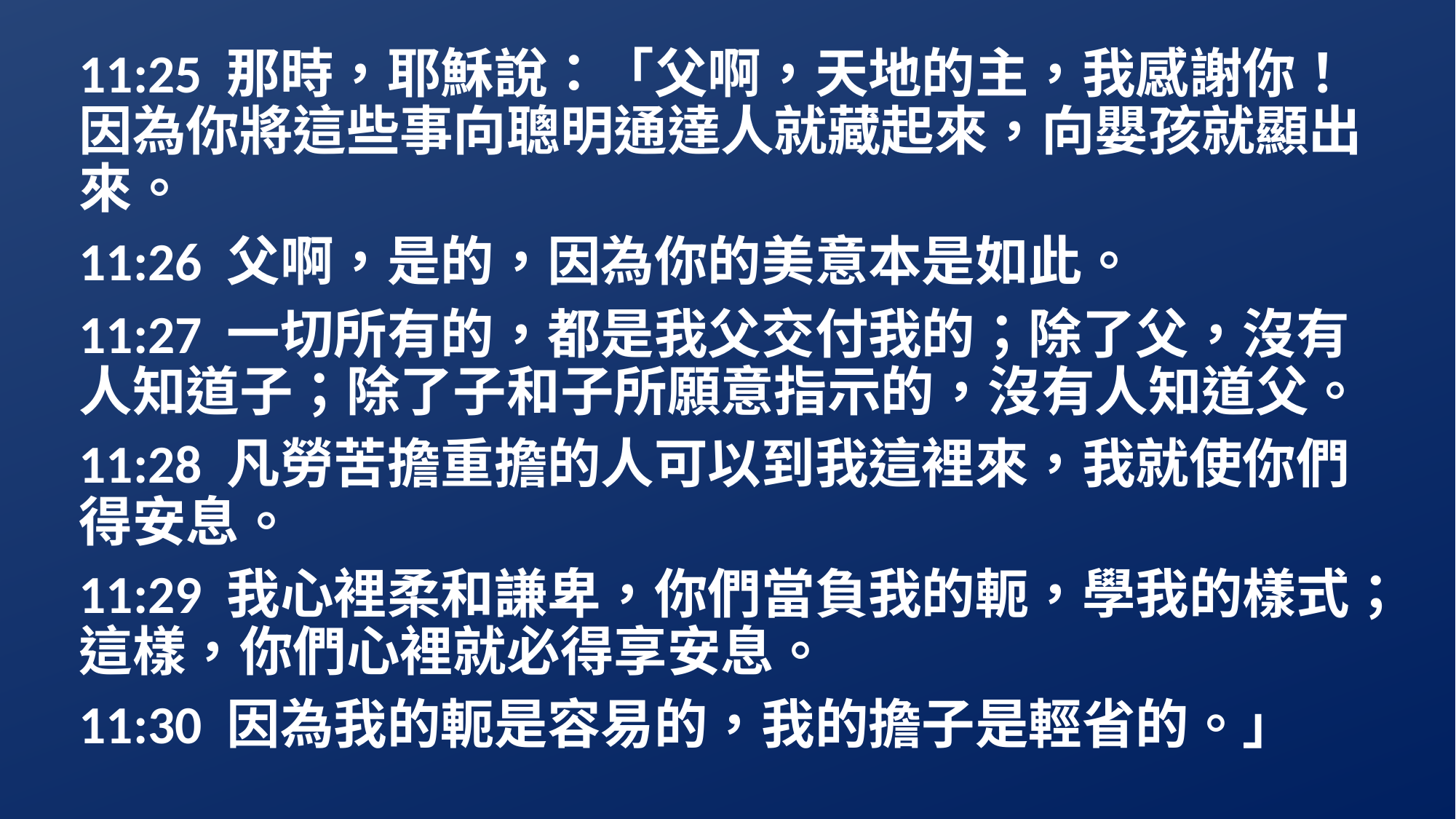

11:25 那時，耶穌說：「父啊，天地的主，我感謝你！因為你將這些事向聰明通達人就藏起來，向嬰孩就顯出來。
11:26 父啊，是的，因為你的美意本是如此。
11:27 一切所有的，都是我父交付我的；除了父，沒有人知道子；除了子和子所願意指示的，沒有人知道父。
11:28 凡勞苦擔重擔的人可以到我這裡來，我就使你們得安息。
11:29 我心裡柔和謙卑，你們當負我的軛，學我的樣式；這樣，你們心裡就必得享安息。
11:30 因為我的軛是容易的，我的擔子是輕省的。」